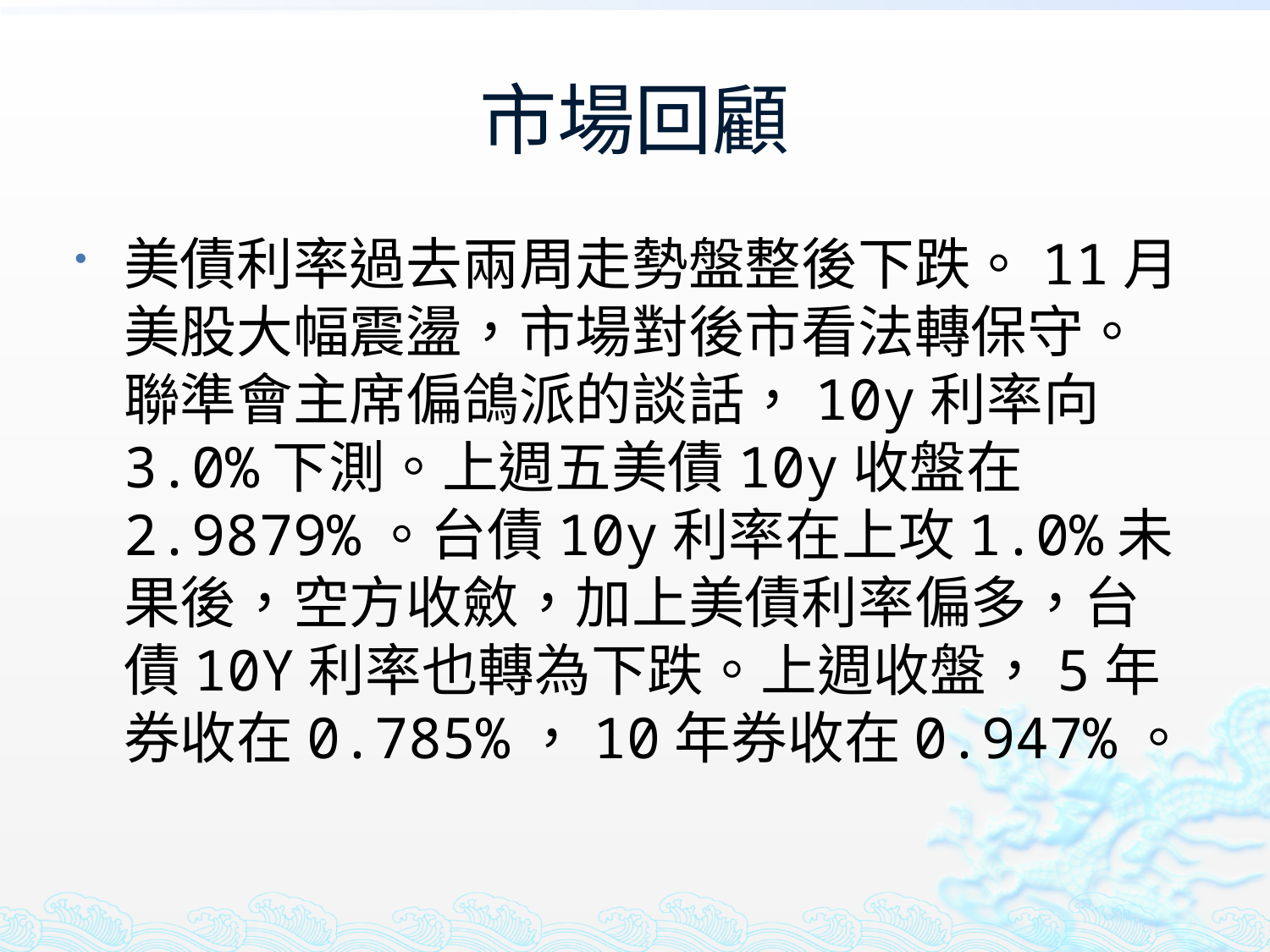

# 市場回顧
美債利率過去兩周走勢盤整後下跌。11月美股大幅震盪，市場對後市看法轉保守。聯準會主席偏鴿派的談話，10y利率向3.0%下測。上週五美債10y收盤在2.9879%。台債10y利率在上攻1.0%未果後，空方收斂，加上美債利率偏多，台債10Y利率也轉為下跌。上週收盤，5年券收在0.785%，10年券收在0.947%。